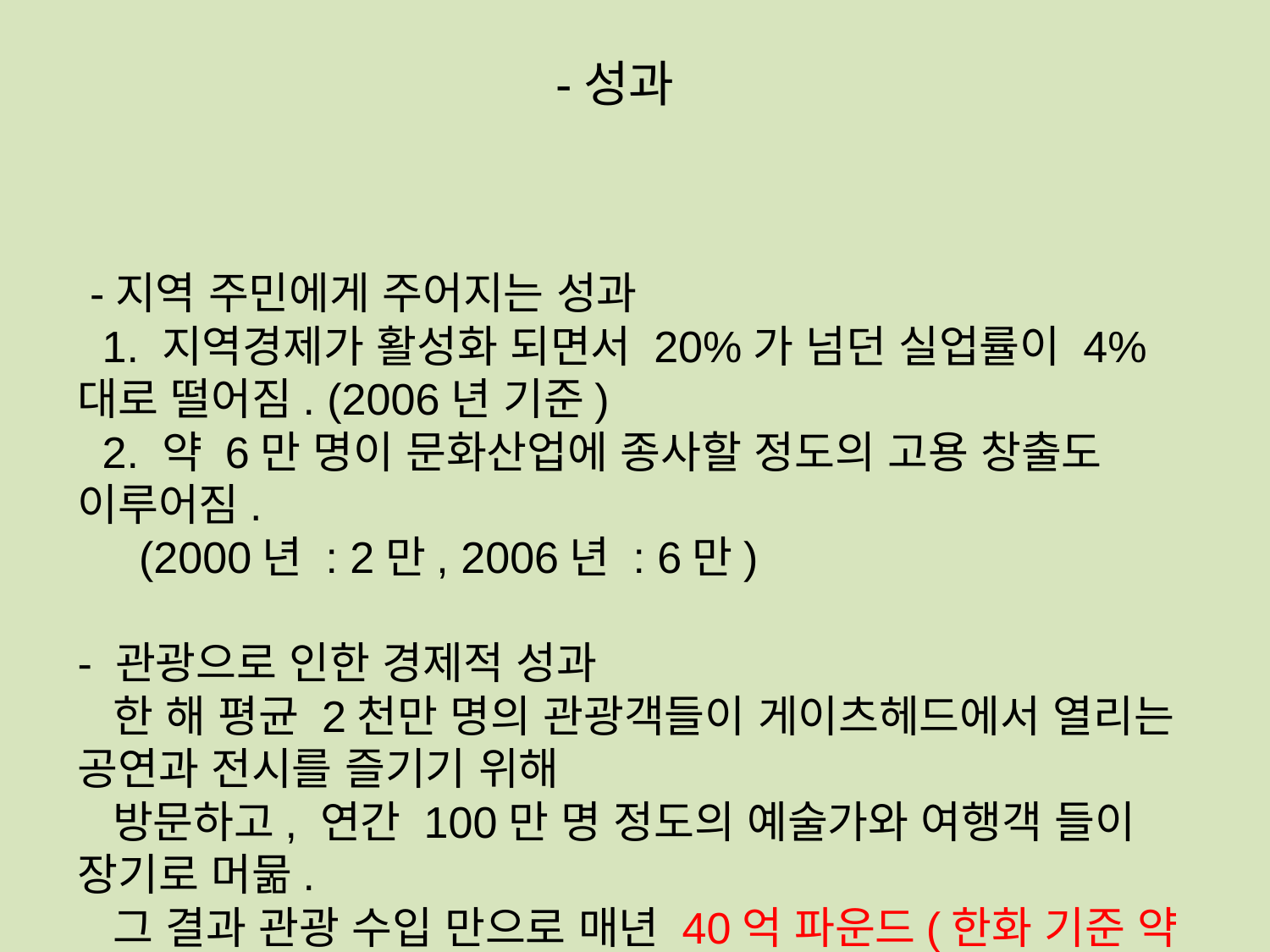

-성과

 -지역 주민에게 주어지는 성과
  1. 지역경제가 활성화 되면서 20%가 넘던 실업률이 4%대로 떨어짐. (2006년 기준)
  2. 약 6만 명이 문화산업에 종사할 정도의 고용 창출도 이루어짐.
     (2000년 : 2만, 2006년 : 6만)

- 관광으로 인한 경제적 성과
  한 해 평균 2천만 명의 관광객들이 게이츠헤드에서 열리는 공연과 전시를 즐기기 위해
  방문하고, 연간 100만 명 정도의 예술가와 여행객 들이 장기로 머묾.
  그 결과 관광 수입 만으로 매년 40억 파운드(한화 기준 약 8조 4천억 원)